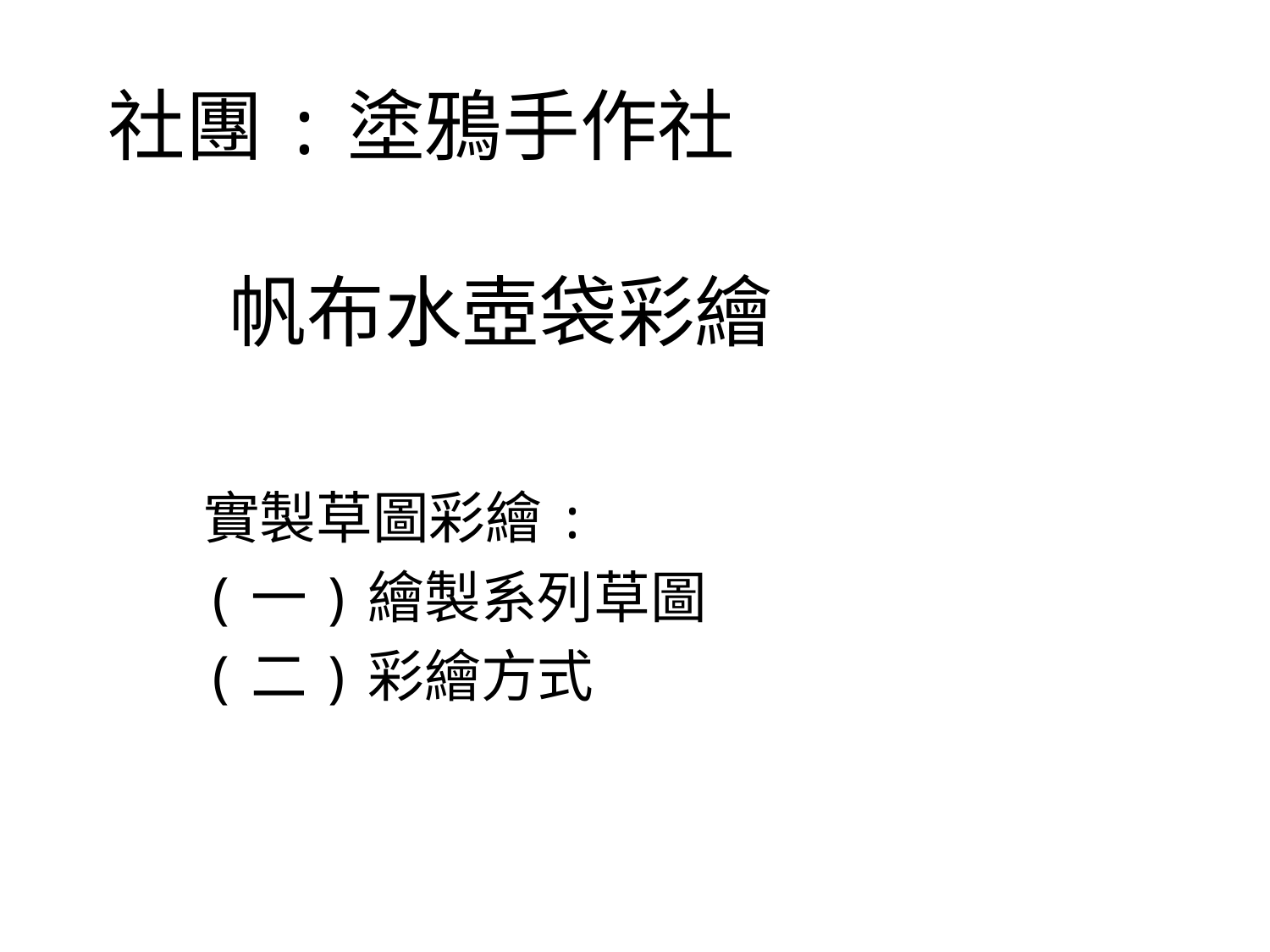

# 社團:塗鴉手作社 帆布水壺袋彩繪
實製草圖彩繪:
(一)繪製系列草圖
(二)彩繪方式